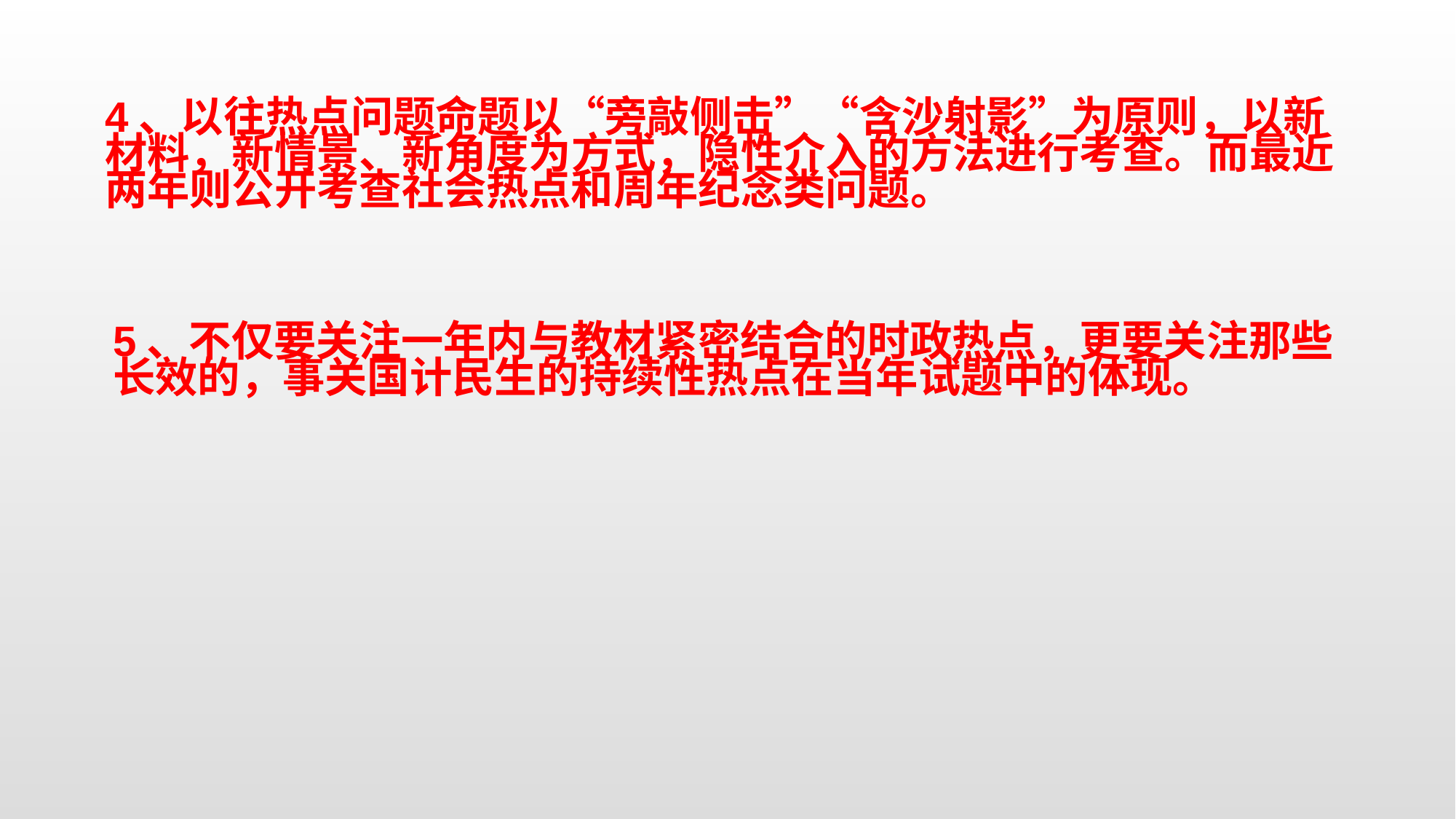

4、以往热点问题命题以“旁敲侧击”“含沙射影”为原则，以新材料，新情景、新角度为方式，隐性介入的方法进行考查。而最近两年则公开考查社会热点和周年纪念类问题。

5、不仅要关注一年内与教材紧密结合的时政热点，更要关注那些长效的，事关国计民生的持续性热点在当年试题中的体现。